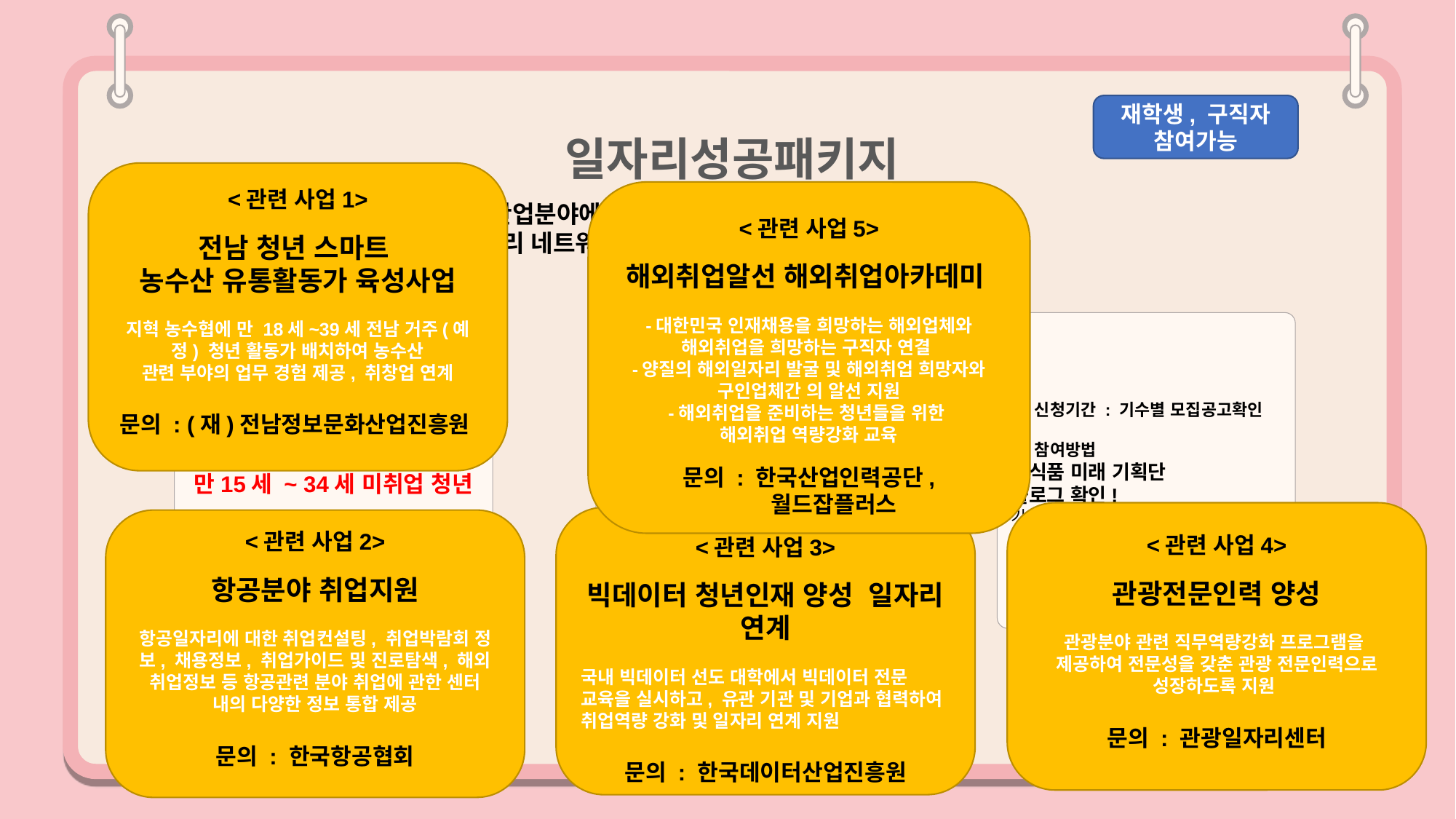

일자리성공패키지

식품산업분야에 진출을 희망하는 청년과 주요 식품기업의
일자리 네트워크 기호 제공 및 식품 산업 트렌드에 맞춘
수요자 맞춤형 교육 제공

재학생, 구직자 참여가능

<관련 사업1>

전남 청년 스마트
농수산 유통활동가 육성사업

지혁 농수협에 만 18세~39세 전남 거주(예정) 청년 활동가 배치하여 농수산
관련 부야의 업무 경험 제공, 취창업 연계

문의 : (재)전남정보문화산업진흥원

<관련 사업5>

해외취업알선 해외취업아카데미

-대한민국 인재채용을 희망하는 해외업체와 해외취업을 희망하는 구직자 연결
-양질의 해외일자리 발굴 및 해외취업 희망자와 구인업체간 의 알선 지원
-해외취업을 준비하는 청년들을 위한
해외취업 역량강화 교육

문의 : 한국산업인력공단,
       월드잡플러스

<추천대상>

식품산업에 관심있고
진출을 희망하는
만15세 ~ 34세 미취업 청년

고등학생, 대학 재학생,
대학 졸업생, 학교 밖 청(소)년
청년장병도 참여가능!

❍ 연수생
-식품분야 취업역량강화 교육
-식품기업의 네트워크
-식품분야 취업에 초점을 맞춘
 트렌드 강의 및 면접 컨성팅
-지역 강소식품기업탐방 학습

❍ 신청기간 : 기수별 모집공고확인

❍ 참여방법
농식품 미래 기획단
블로그 확인!
기수별 모집공고 확인 및 신청
(20명 상시모집)

참여대상
지원혜택
신청기간 및 참여방법

<관련 사업4>

관광전문인력 양성

관광분야 관련 직무역량강화 프로그램을
제공하여 전문성을 갖춘 관광 전문인력으로 성장하도록 지원

문의 : 관광일자리센터

<관련 사업3>

빅데이터 청년인재 양성  일자리 연계

국내 빅데이터 선도 대학에서 빅데이터 전문 교육을 실시하고, 유관 기관 및 기업과 협력하여 취업역량 강화 및 일자리 연계 지원

문의 : 한국데이터산업진흥원

<관련 사업2>

항공분야 취업지원

항공일자리에 대한 취업컨설팅, 취업박람회 정보, 채용정보, 취업가이드 및 진로탐색, 해외 취업정보 등 항공관련 분야 취업에 관한 센터 내의 다양한 정보 통합 제공

문의 : 한국항공협회